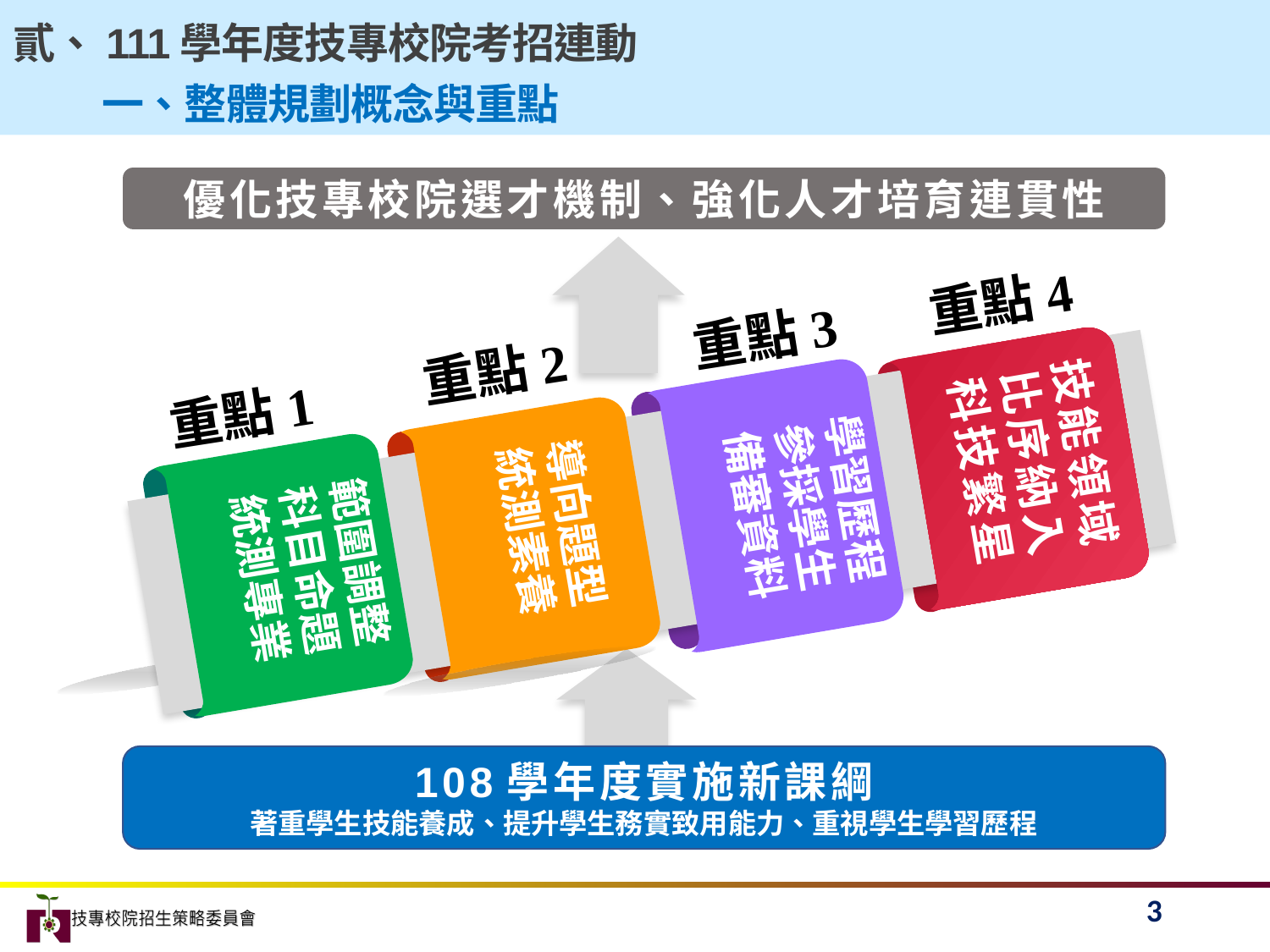

貳、111學年度技專校院考招連動
         一、整體規劃概念與重點
優化技專校院選才機制、強化人才培育連貫性

重點4
重點3
重點2

技能領域比序納入
科技繁星

重點1

學習歷程
參採學生
備審資料

導向題型
統測素養

範圍調整
科目命題統測專業

108學年度實施新課綱
著重學生技能養成、提升學生務實致用能力、重視學生學習歷程